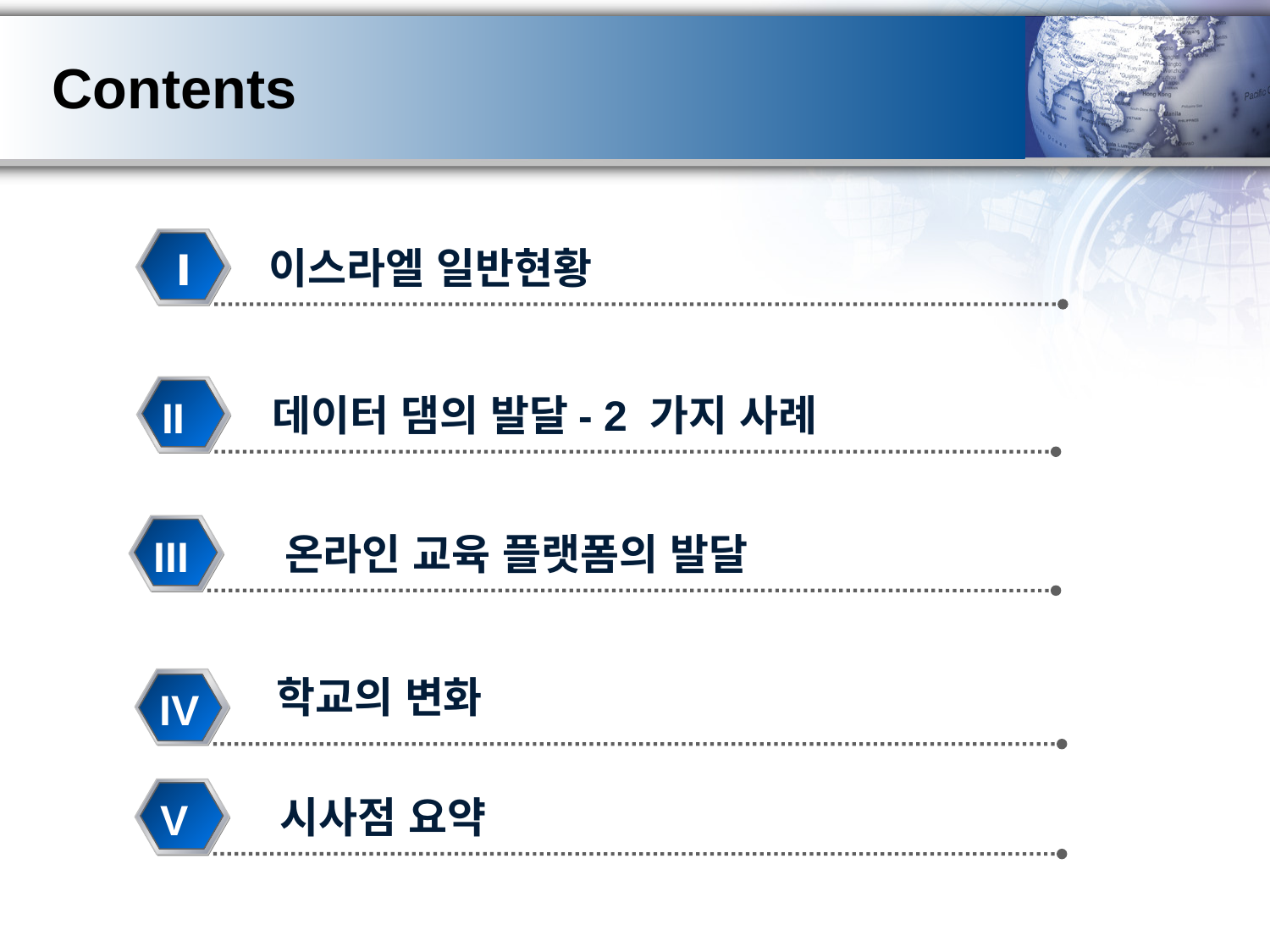

# Contents

이스라엘 일반현황
Ⅰ

데이터 댐의 발달- 2 가지 사례
II

 온라인 교육 플랫폼의 발달

III

 학교의 변화

IV

 시사점 요약
V